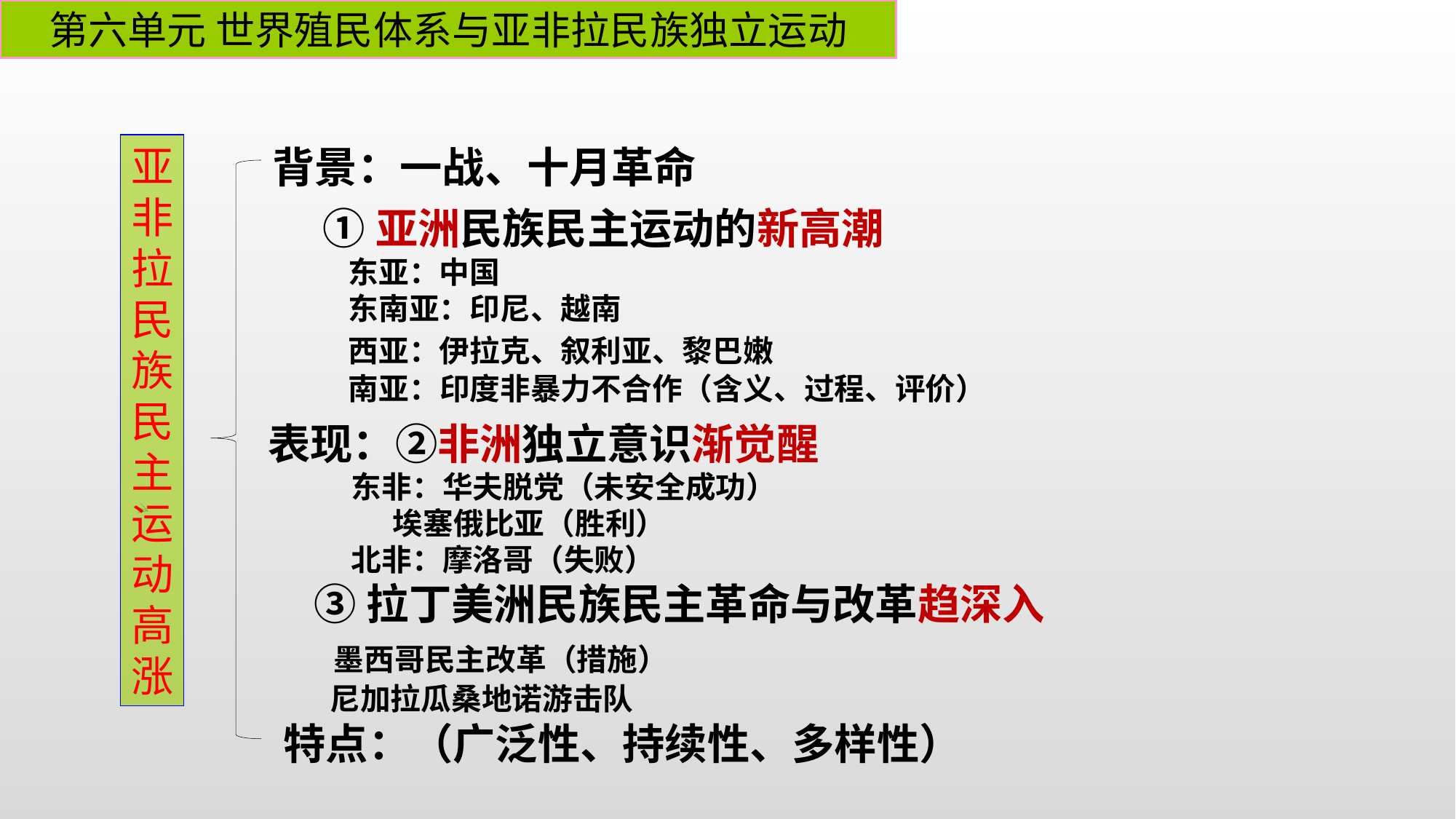

第六单元 世界殖民体系与亚非拉民族独立运动
亚非拉民族民主运动高涨
背景：一战、十月革命

      ①亚洲民族民主运动的新高潮
           东亚：中国
           东南亚：印尼、越南
           西亚：伊拉克、叙利亚、黎巴嫩
           南亚：印度非暴力不合作（含义、过程、评价）
表现：②非洲独立意识渐觉醒
           东非：华夫脱党（未安全成功）
                 埃塞俄比亚（胜利）
           北非：摩洛哥（失败）
       ③拉丁美洲民族民主革命与改革趋深入
        墨西哥民主改革（措施）
           尼加拉瓜桑地诺游击队
特点：（广泛性、持续性、多样性）